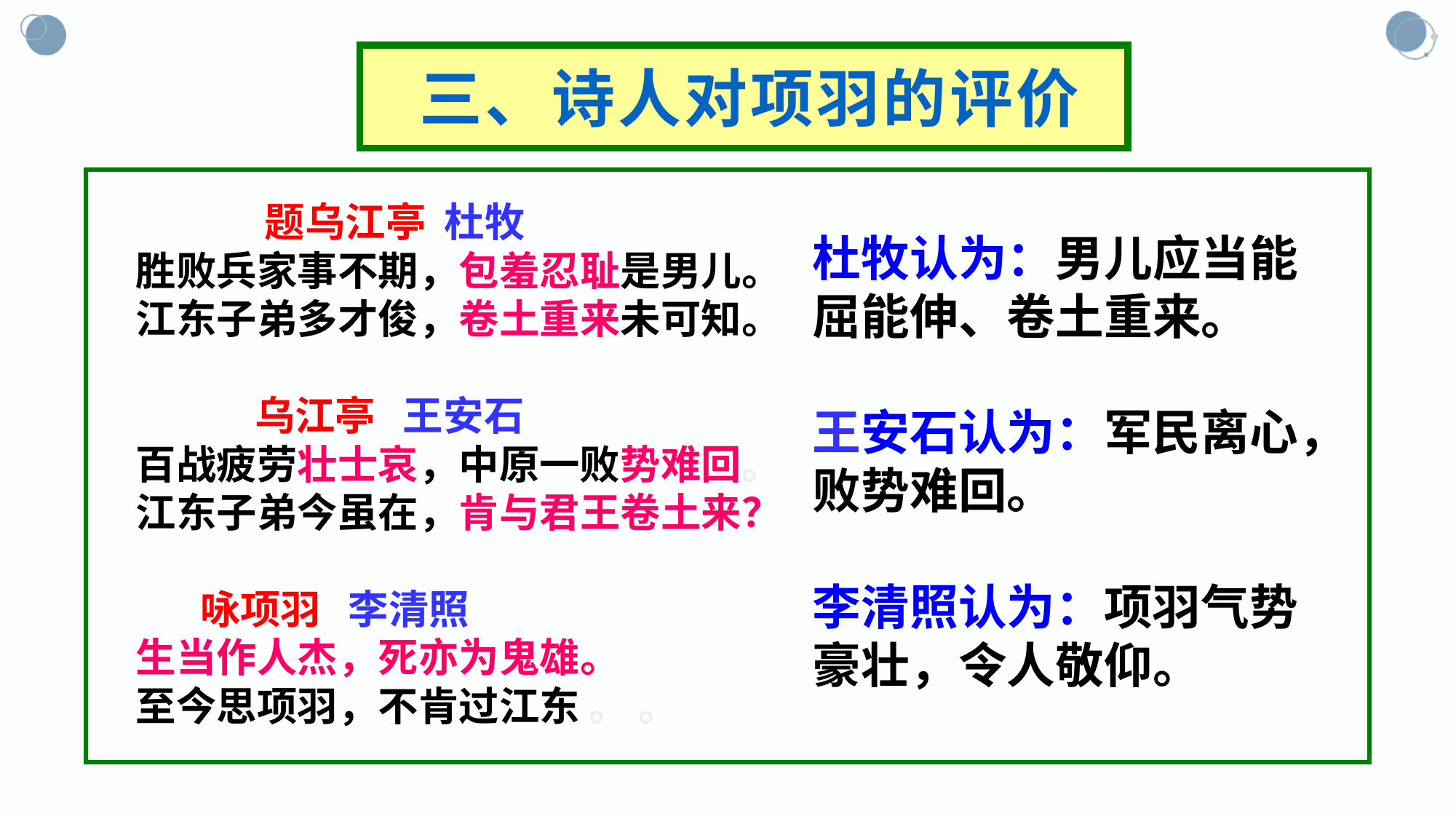

# 三、诗人对项羽的评价

                题乌江亭  杜牧
胜败兵家事不期，包羞忍耻是男儿。
江东子弟多才俊，卷土重来未可知。

            乌江亭   王安石
百战疲劳壮士哀，中原一败势难回。
江东子弟今虽在，肯与君王卷土来？

      咏项羽   李清照
生当作人杰，死亦为鬼雄。
至今思项羽，不肯过江东 。 。
杜牧认为：男儿应当能屈能伸、卷土重来。

王安石认为：军民离心，败势难回。

李清照认为：项羽气势豪壮，令人敬仰。